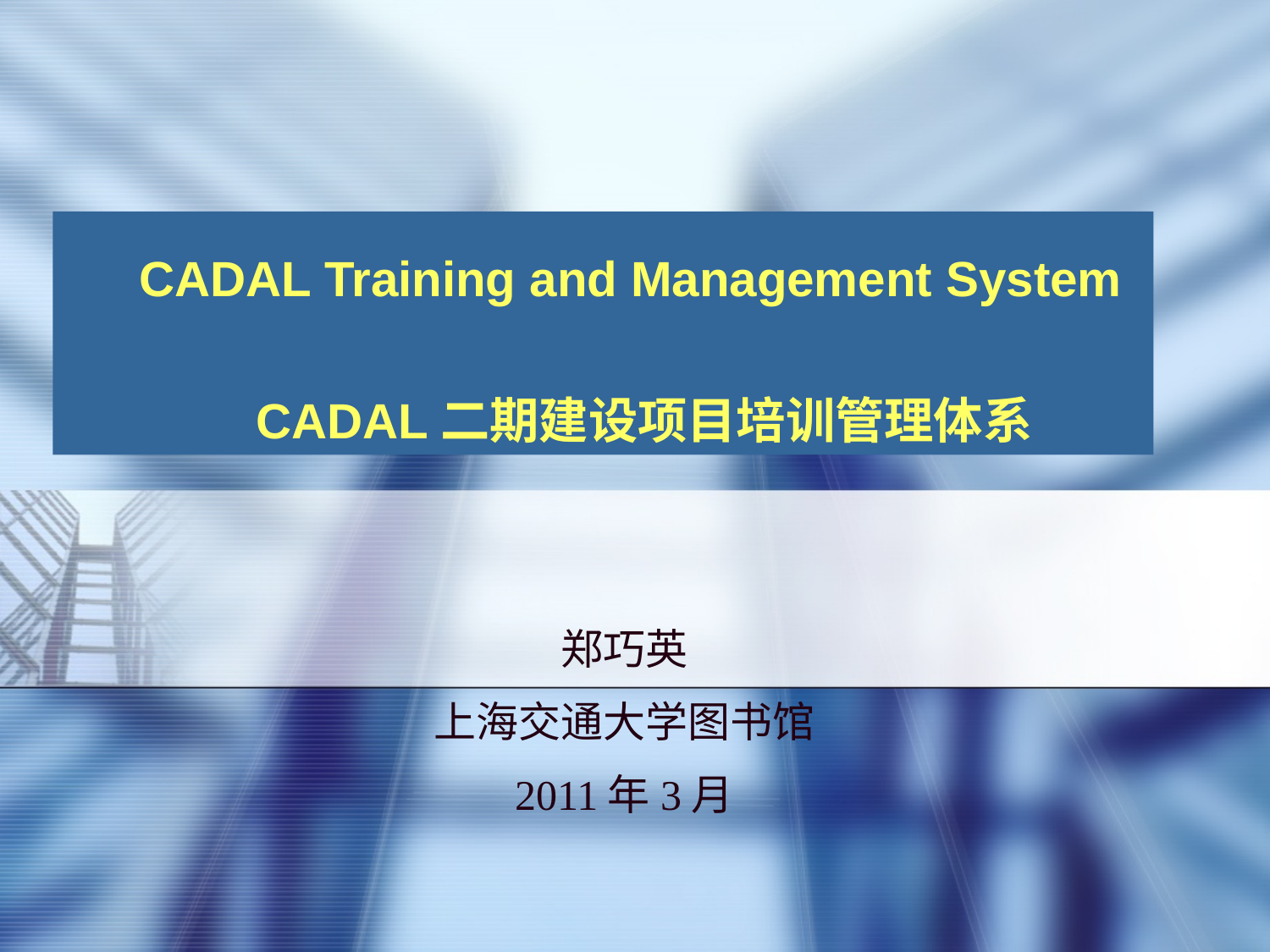

# CADAL Training and Management System CADAL二期建设项目培训管理体系
郑巧英
上海交通大学图书馆
2011年3月